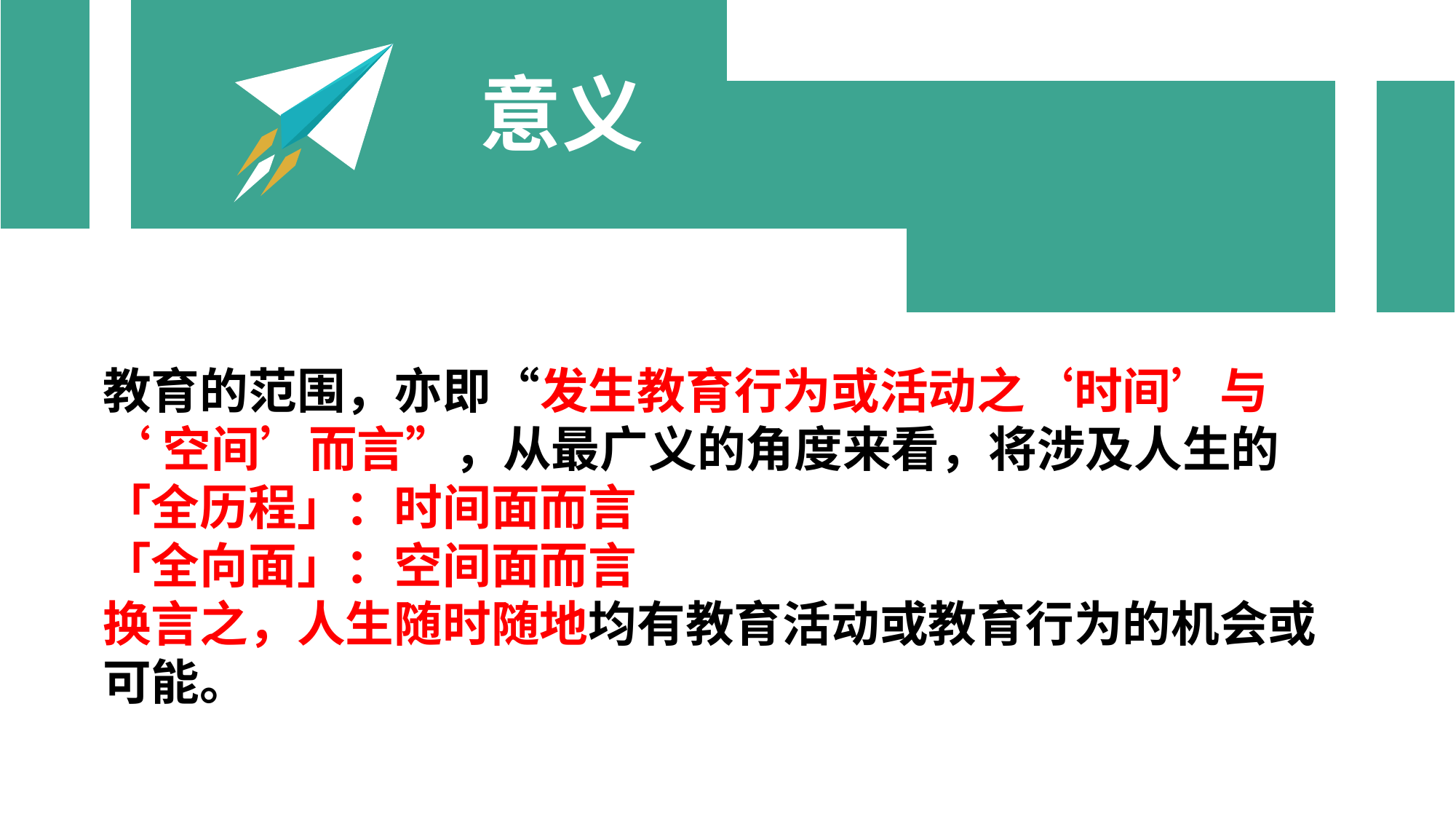

意义
教育的范围，亦即“发生教育行为或活动之‘时间’与
‘空间’而言”，从最广义的角度来看，将涉及人生的
「全历程」：时间面而言
「全向面」：空间面而言
换言之，人生随时随地均有教育活动或教育行为的机会或
可能。

单击此处添加标题